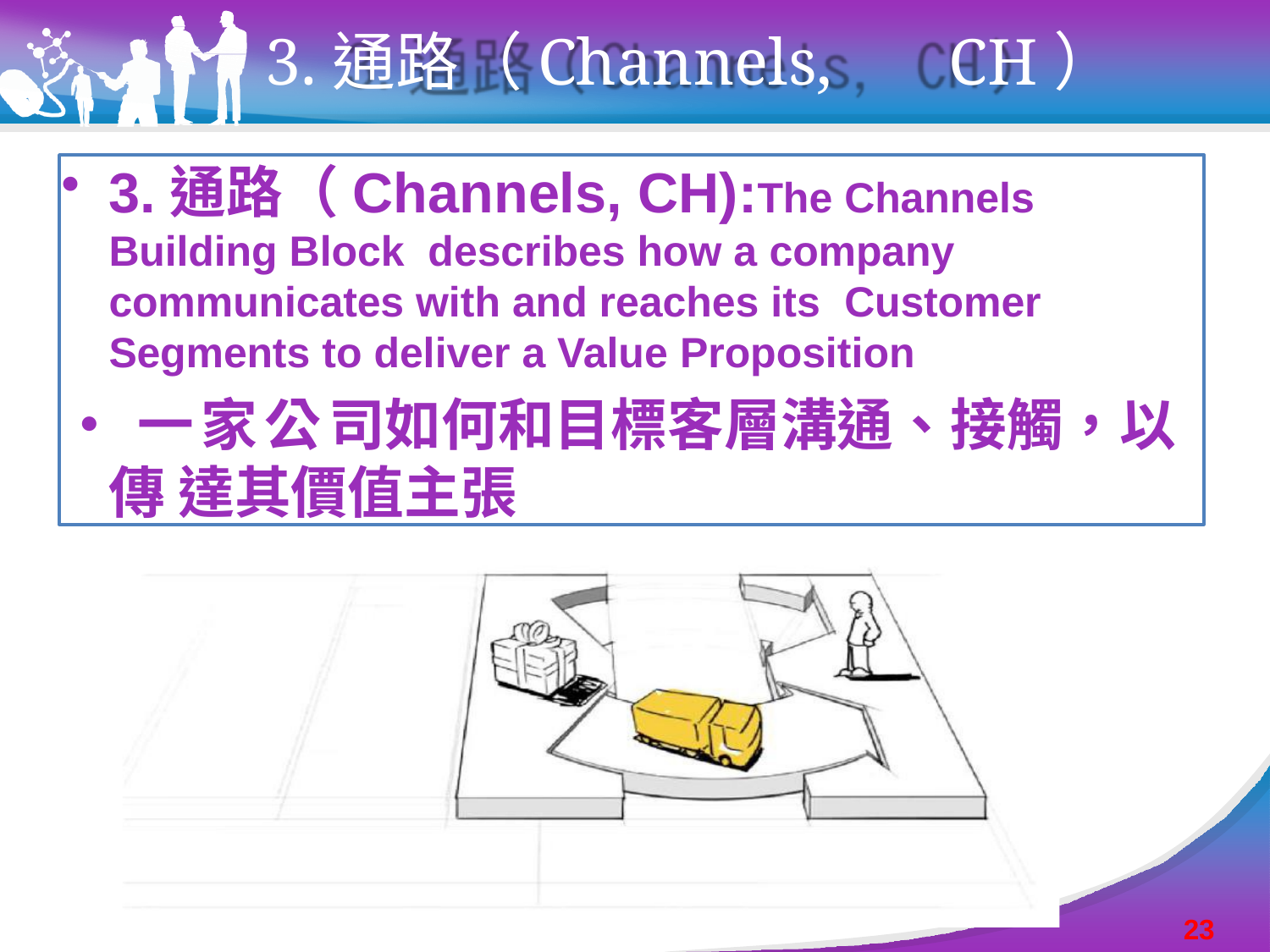

# 3.通路（Channels,	CH）

3.通路（Channels, CH):The Channels Building Block  describes how a company communicates with and reaches its  Customer Segments to deliver a Value Proposition
•一家公司如何和目標客層溝通、接觸，以傳 達其價值主張

23